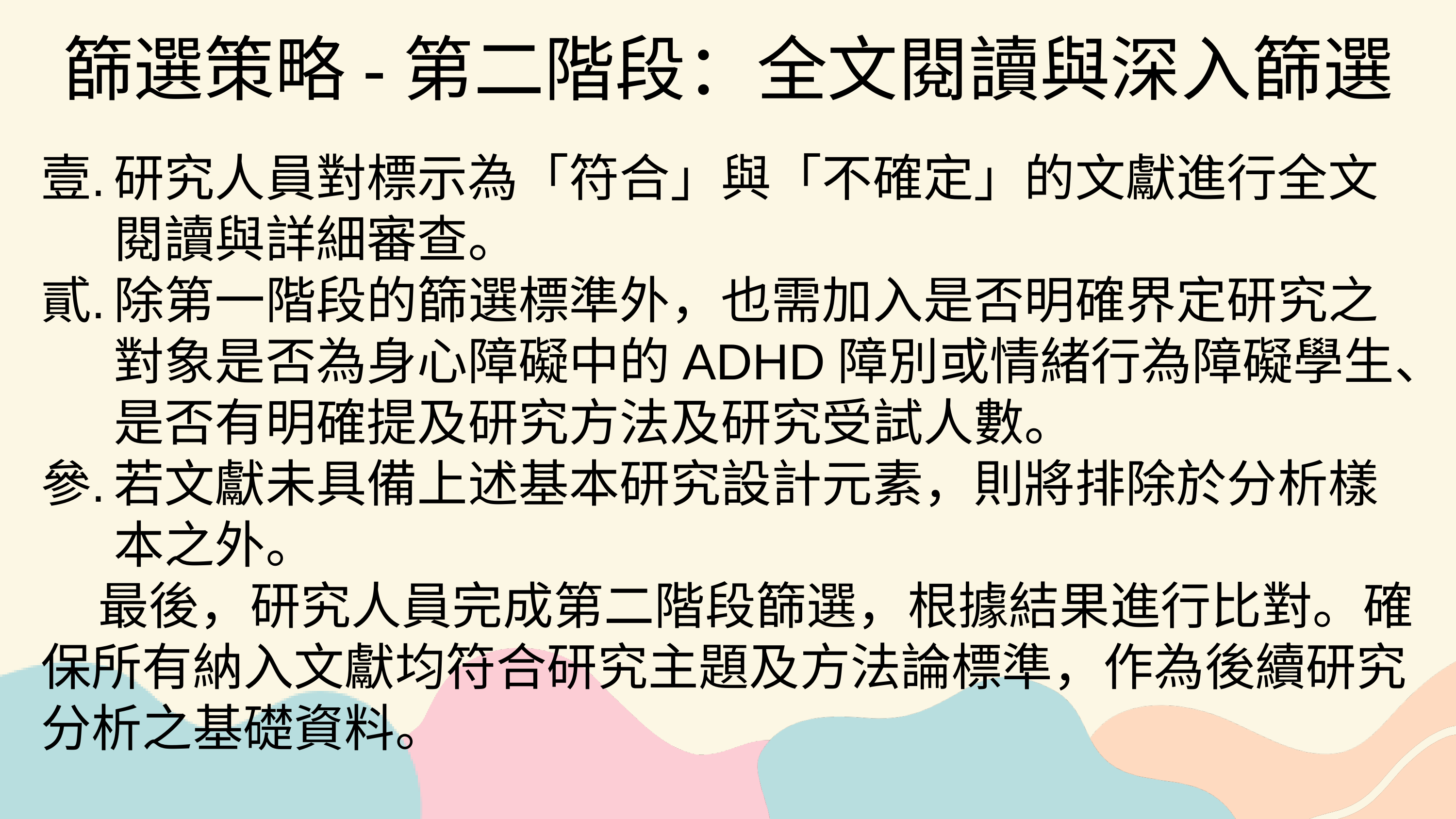

篩選策略-第二階段：全文閱讀與深入篩選
研究人員對標示為「符合」與「不確定」的文獻進行全文閱讀與詳細審查。
除第一階段的篩選標準外，也需加入是否明確界定研究之對象是否為身心障礙中的ADHD障別或情緒行為障礙學生、是否有明確提及研究方法及研究受試人數。
若文獻未具備上述基本研究設計元素，則將排除於分析樣本之外。
    最後，研究人員完成第二階段篩選，根據結果進行比對。確保所有納入文獻均符合研究主題及方法論標準，作為後續研究分析之基礎資料。